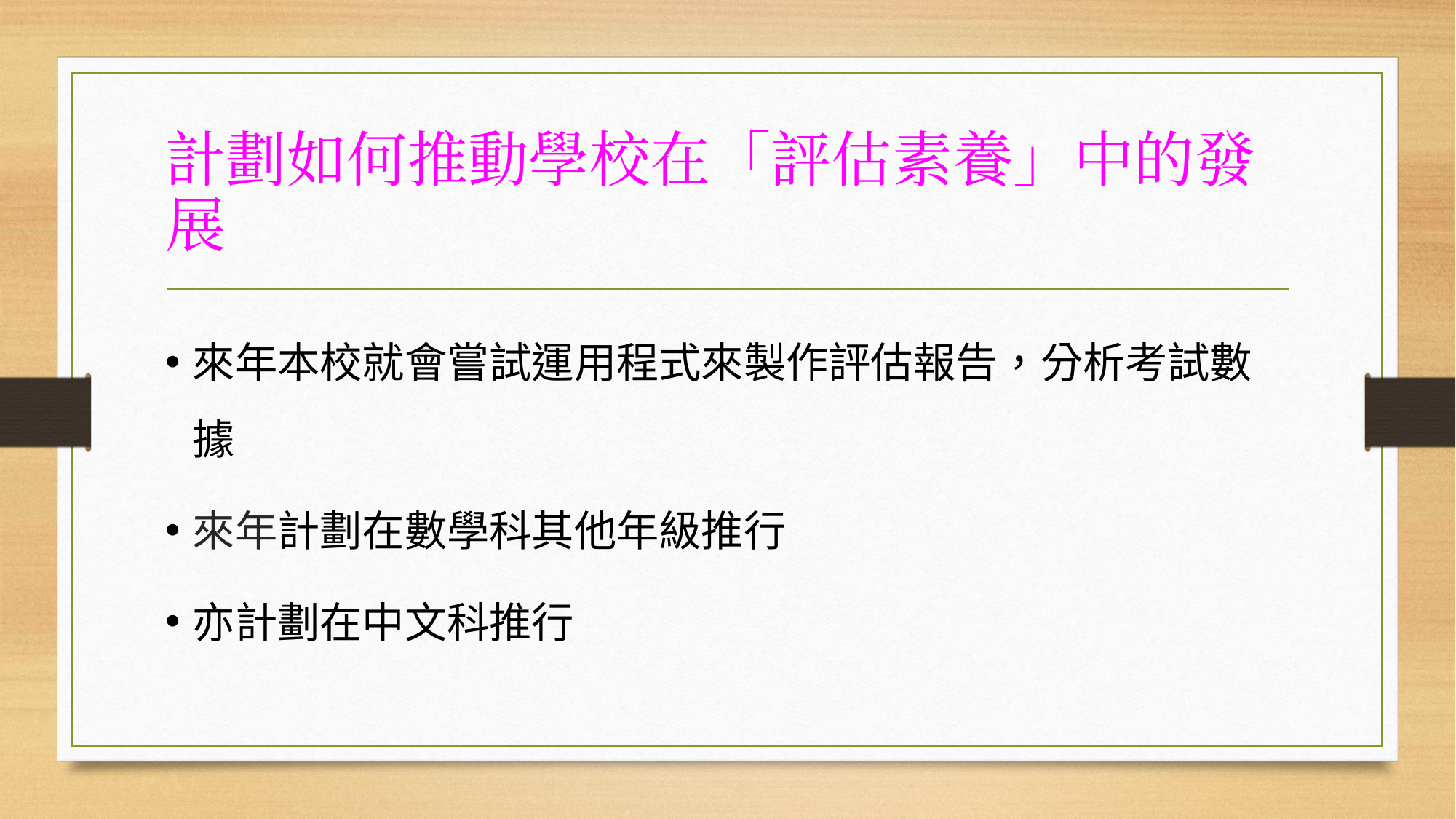

# 計劃如何推動學校在「評估素養」中的發展
來年本校就會嘗試運用程式來製作評估報告，分析考試數據
來年計劃在數學科其他年級推行
亦計劃在中文科推行